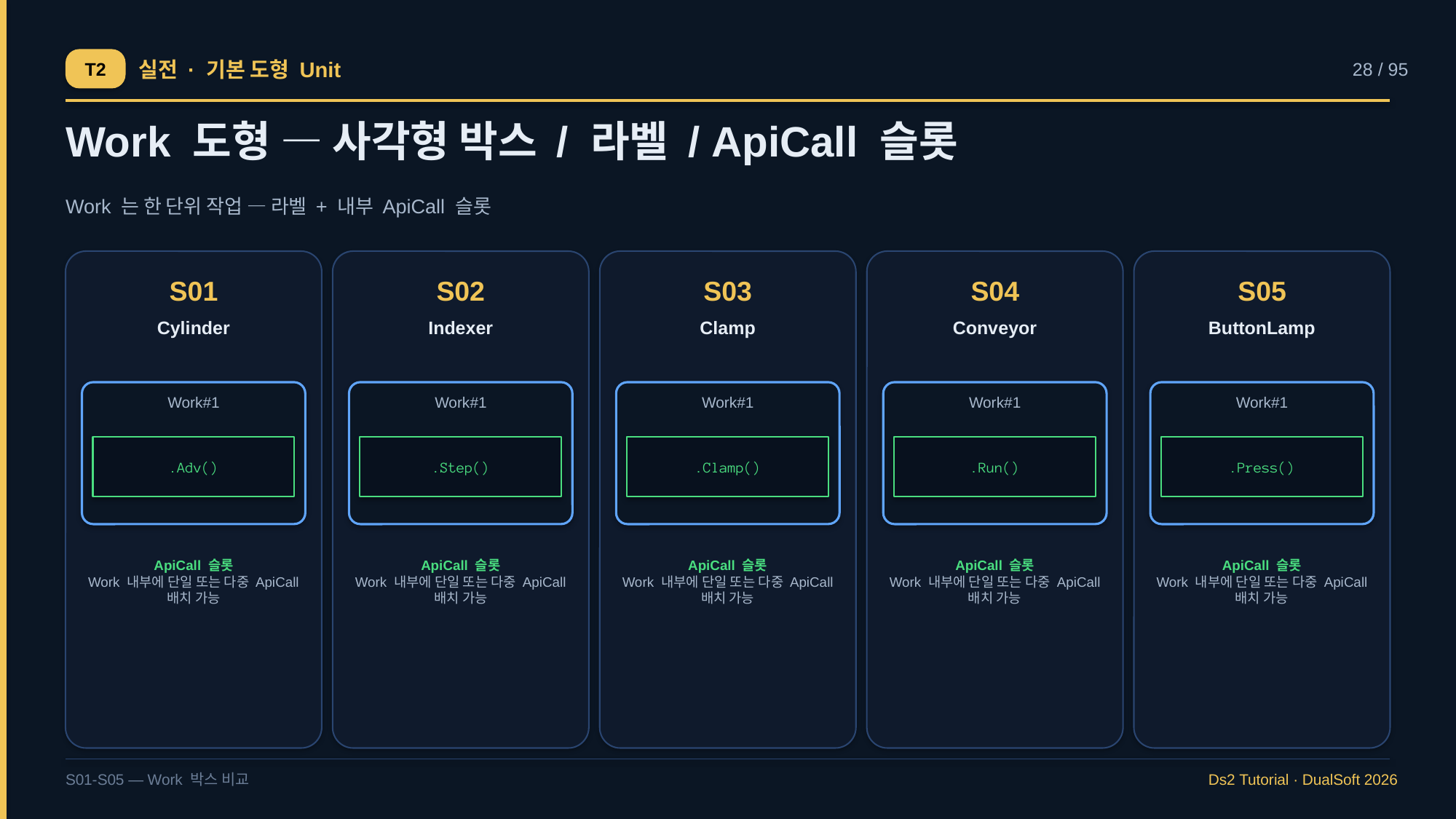

T2
실전 · 기본 도형 Unit
28 / 95
Work 도형 — 사각형 박스 / 라벨 / ApiCall 슬롯
Work 는 한 단위 작업 — 라벨 + 내부 ApiCall 슬롯

S01
S02
S03
S04
S05
Cylinder
Indexer
Clamp
Conveyor
ButtonLamp

Work#1
Work#1
Work#1
Work#1
Work#1

.Adv()

.Step()

.Clamp()

.Run()

.Press()
ApiCall 슬롯
Work 내부에 단일 또는 다중 ApiCall 배치 가능
ApiCall 슬롯
Work 내부에 단일 또는 다중 ApiCall 배치 가능
ApiCall 슬롯
Work 내부에 단일 또는 다중 ApiCall 배치 가능
ApiCall 슬롯
Work 내부에 단일 또는 다중 ApiCall 배치 가능
ApiCall 슬롯
Work 내부에 단일 또는 다중 ApiCall 배치 가능
S01-S05 — Work 박스 비교
Ds2 Tutorial · DualSoft 2026